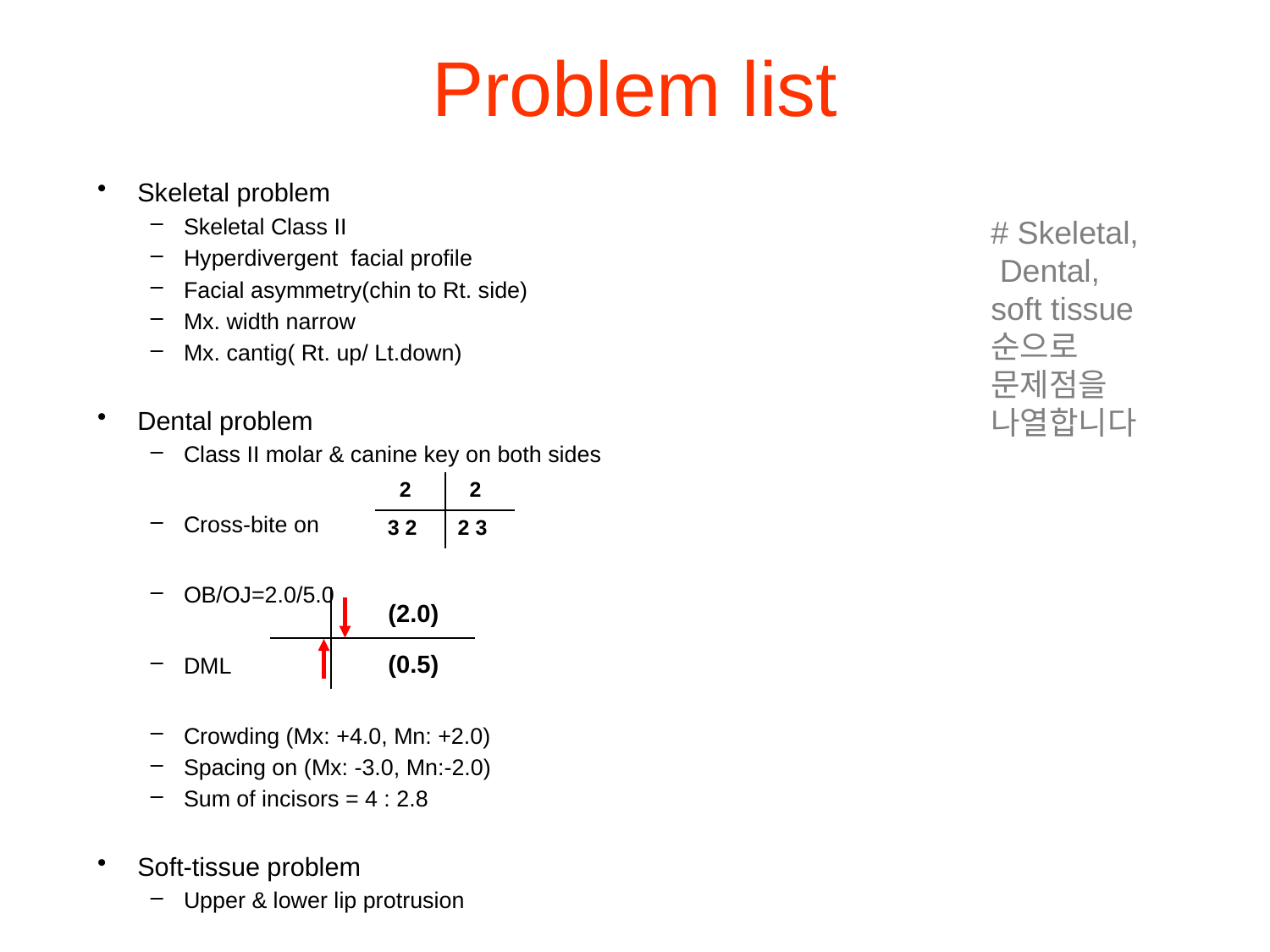

# Problem list
Skeletal problem
Skeletal Class II
Hyperdivergent  facial profile
Facial asymmetry(chin to Rt. side)
Mx. width narrow
Mx. cantig( Rt. up/ Lt.down)

Dental problem
Class II molar & canine key on both sides

Cross-bite on

OB/OJ=2.0/5.0

DML

Crowding (Mx: +4.0, Mn: +2.0)
Spacing on (Mx: -3.0, Mn:-2.0)
Sum of incisors = 4 : 2.8

Soft-tissue problem
Upper & lower lip protrusion
# Skeletal,
 Dental,
soft tissue
순으로 문제점을
나열합니다
| 2 | 2 |
| --- | --- |
| 3 2 | 2 3 |
|  | (2.0) |
| --- | --- |
|  | (0.5) |